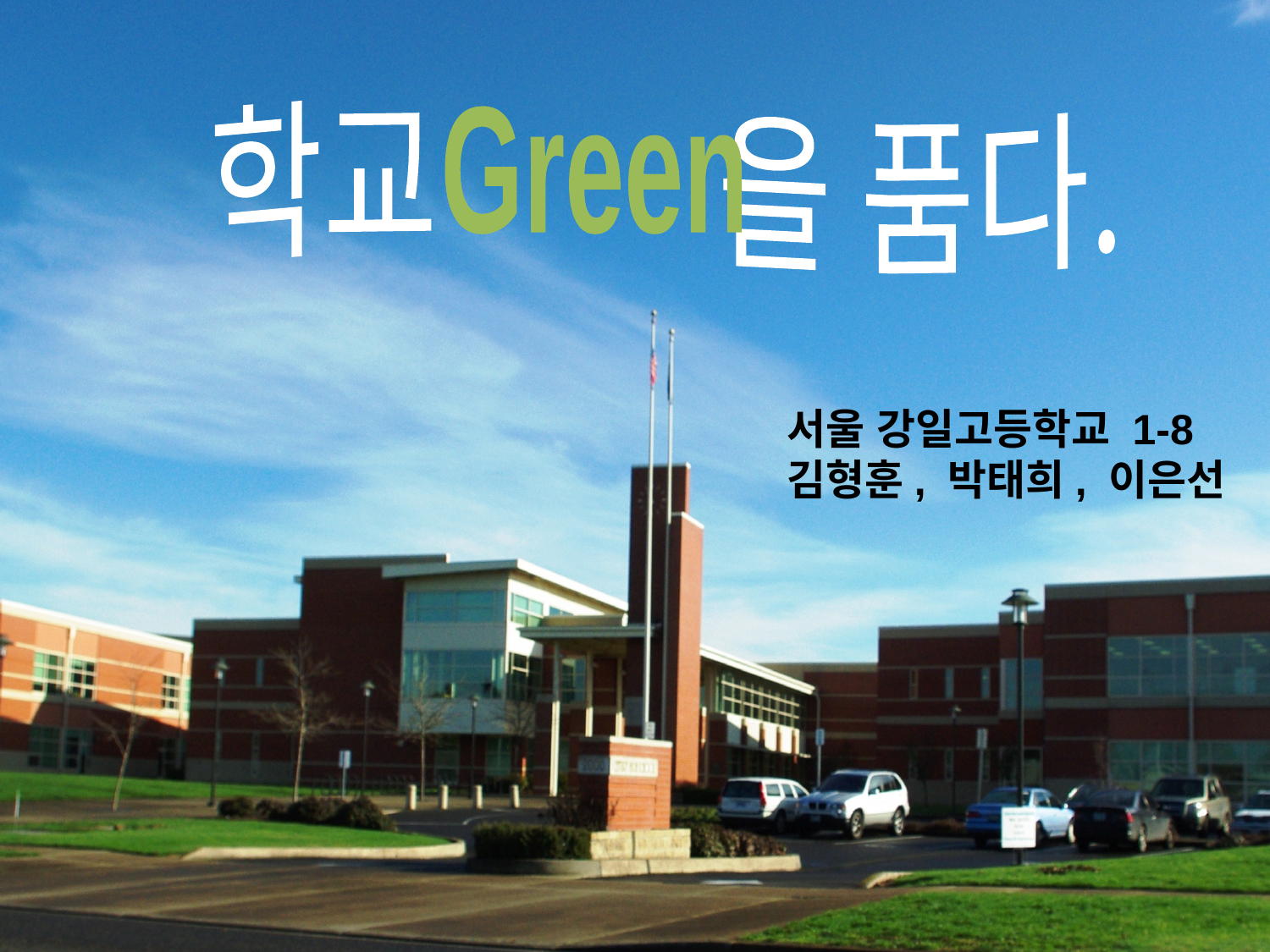

학교          을 품다.
Green
서울 강일고등학교 1-8
김형훈, 박태희, 이은선